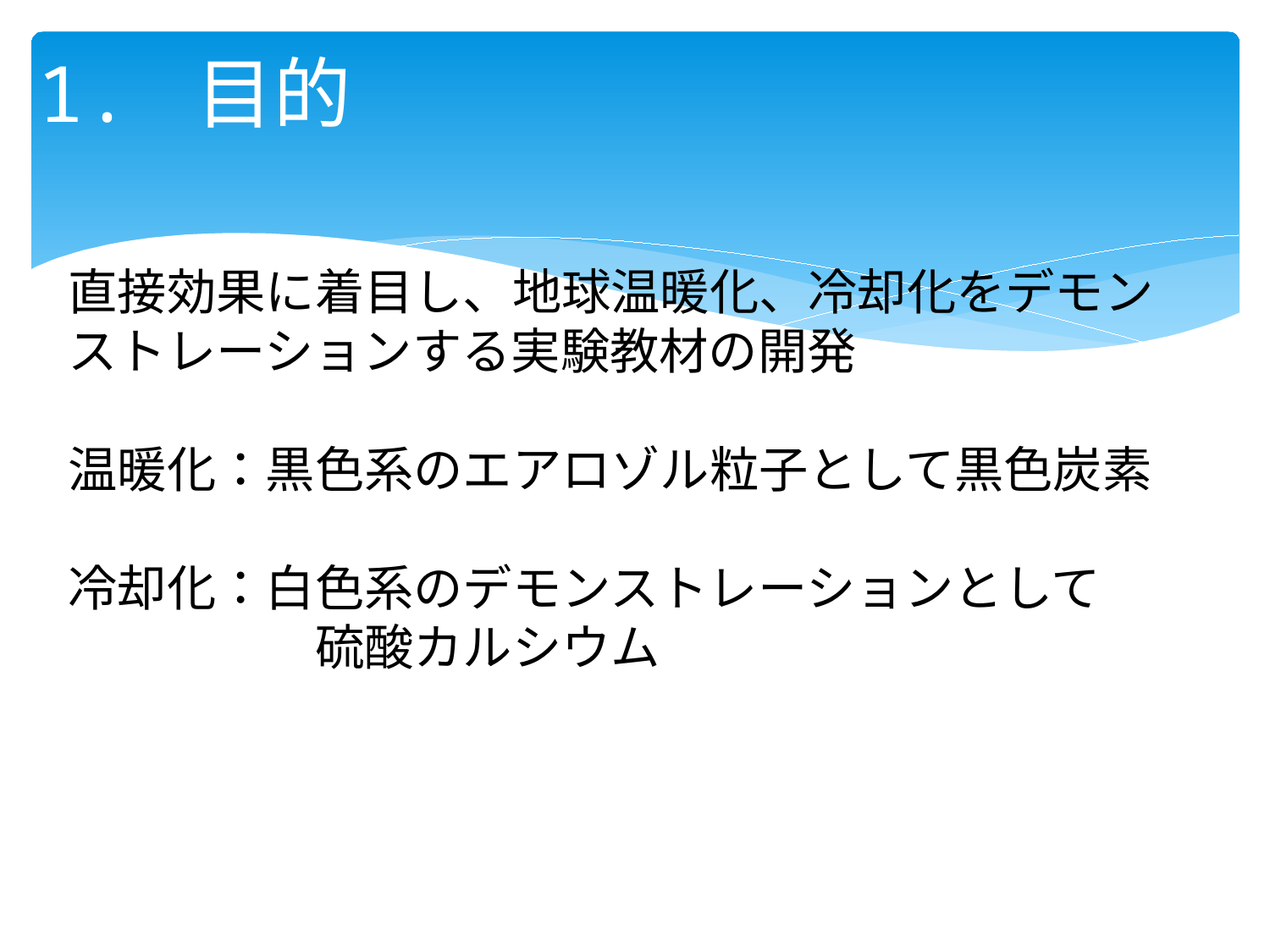

# 1. 目的
直接効果に着目し、地球温暖化、冷却化をデモンストレーションする実験教材の開発

温暖化：黒色系のエアロゾル粒子として黒色炭素

冷却化：白色系のデモンストレーションとして
　　　　　硫酸カルシウム